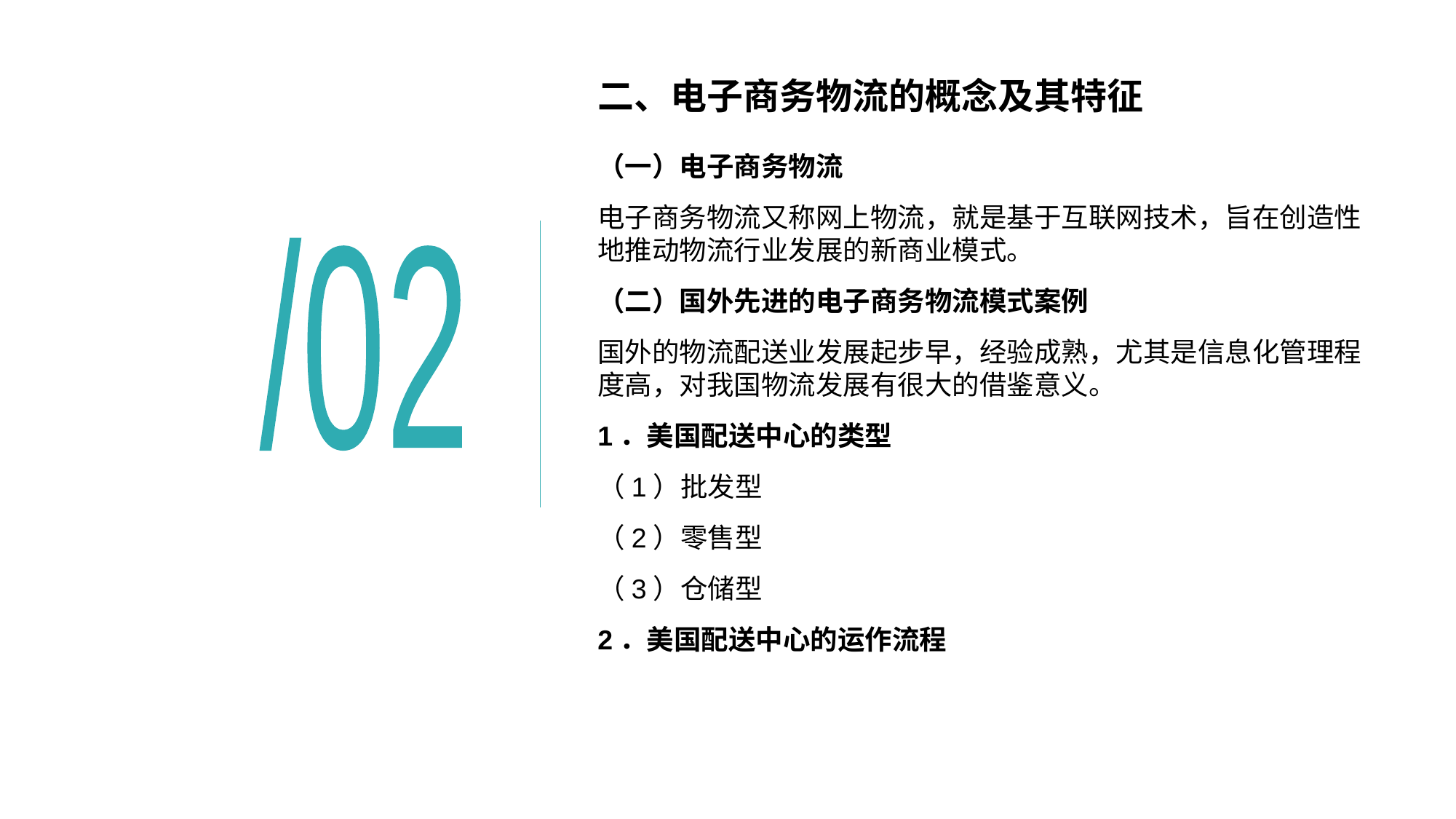

# 二、电子商务物流的概念及其特征
（一）电子商务物流
电子商务物流又称网上物流，就是基于互联网技术，旨在创造性地推动物流行业发展的新商业模式。
（二）国外先进的电子商务物流模式案例
国外的物流配送业发展起步早，经验成熟，尤其是信息化管理程度高，对我国物流发展有很大的借鉴意义。
1．美国配送中心的类型
（1）批发型
（2）零售型
（3）仓储型
2．美国配送中心的运作流程
/02